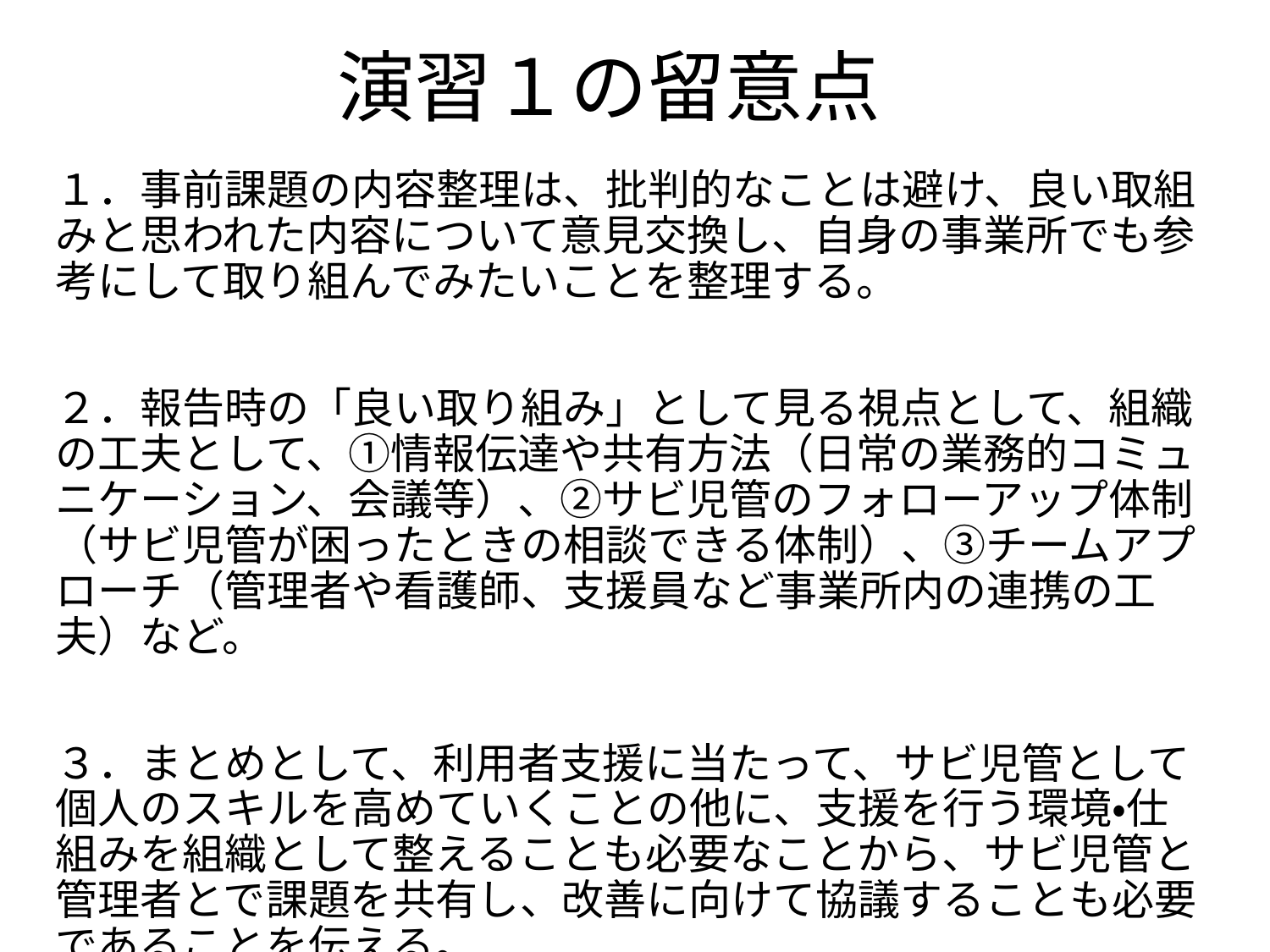

# 演習１の留意点
１．事前課題の内容整理は、批判的なことは避け、良い取組みと思われた内容について意見交換し、自身の事業所でも参考にして取り組んでみたいことを整理する。

２．報告時の「良い取り組み」として見る視点として、組織の工夫として、①情報伝達や共有方法（日常の業務的コミュニケーション、会議等）、②サビ児管のフォローアップ体制（サビ児管が困ったときの相談できる体制）、③チームアプローチ（管理者や看護師、支援員など事業所内の連携の工夫）など。

３．まとめとして、利用者支援に当たって、サビ児管として個人のスキルを高めていくことの他に、支援を行う環境・仕組みを組織として整えることも必要なことから、サビ児管と管理者とで課題を共有し、改善に向けて協議することも必要であることを伝える。